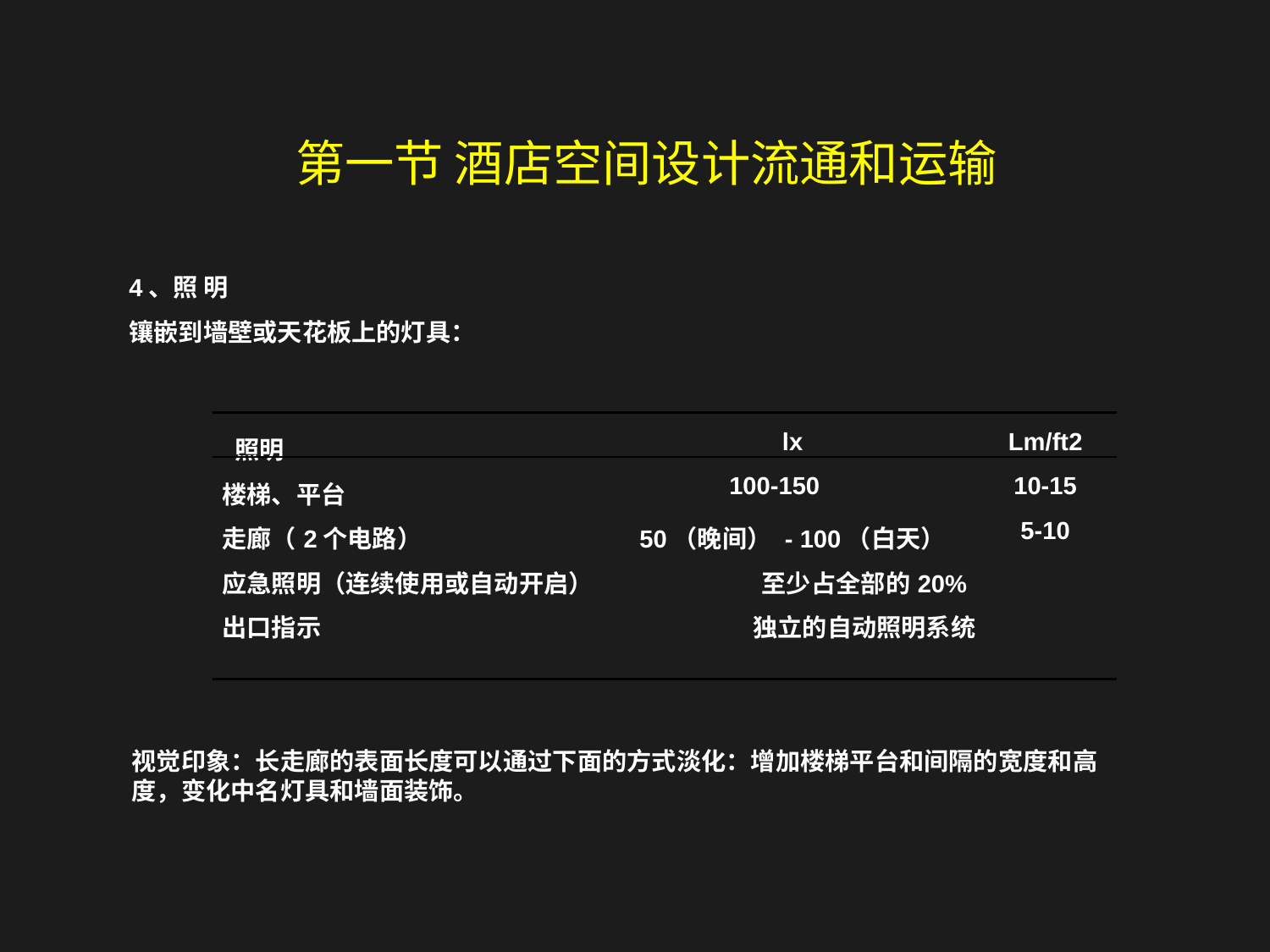

第一节 酒店空间设计流通和运输
4、照 明
镶嵌到墙壁或天花板上的灯具：

| 照明 | lx | Lm/ft2 |
| --- | --- | --- |
| 楼梯、平台 | 100-150 | 10-15 |
| 走廊（2个电路） | 50（晚间） - 100（白天） | 5-10 |
| 应急照明（连续使用或自动开启） | 至少占全部的20% |  |
| 出口指示 | 独立的自动照明系统 |  |
|  |  |  |
视觉印象：长走廊的表面长度可以通过下面的方式淡化：增加楼梯平台和间隔的宽度和高度，变化中名灯具和墙面装饰。